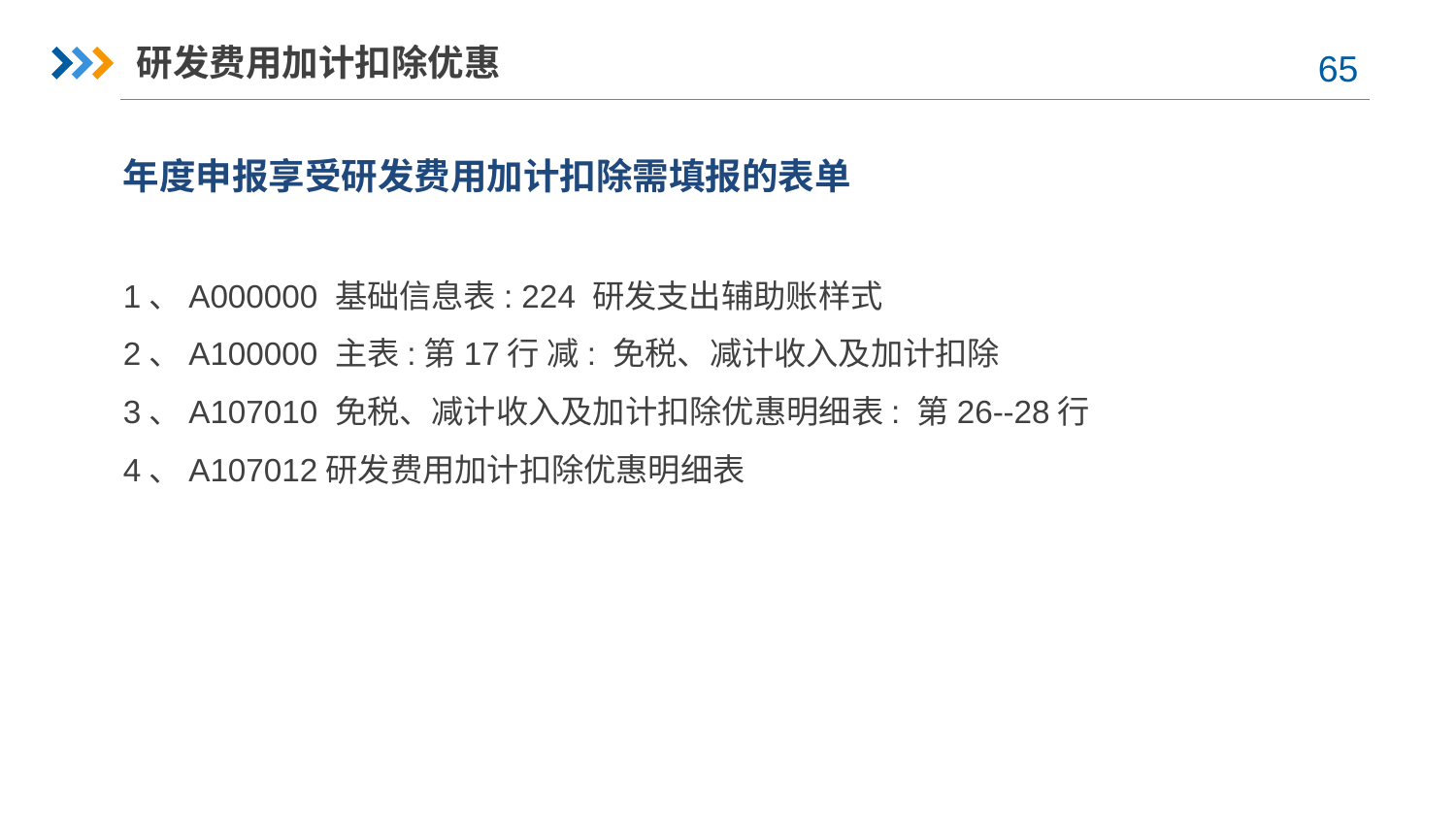

研发费用加计扣除优惠
年度申报享受研发费用加计扣除需填报的表单
1、A000000 基础信息表: 224 研发支出辅助账样式
2、A100000 主表:第17行 减: 免税、减计收入及加计扣除
3、A107010 免税、减计收入及加计扣除优惠明细表: 第26--28行
4、A107012研发费用加计扣除优惠明细表